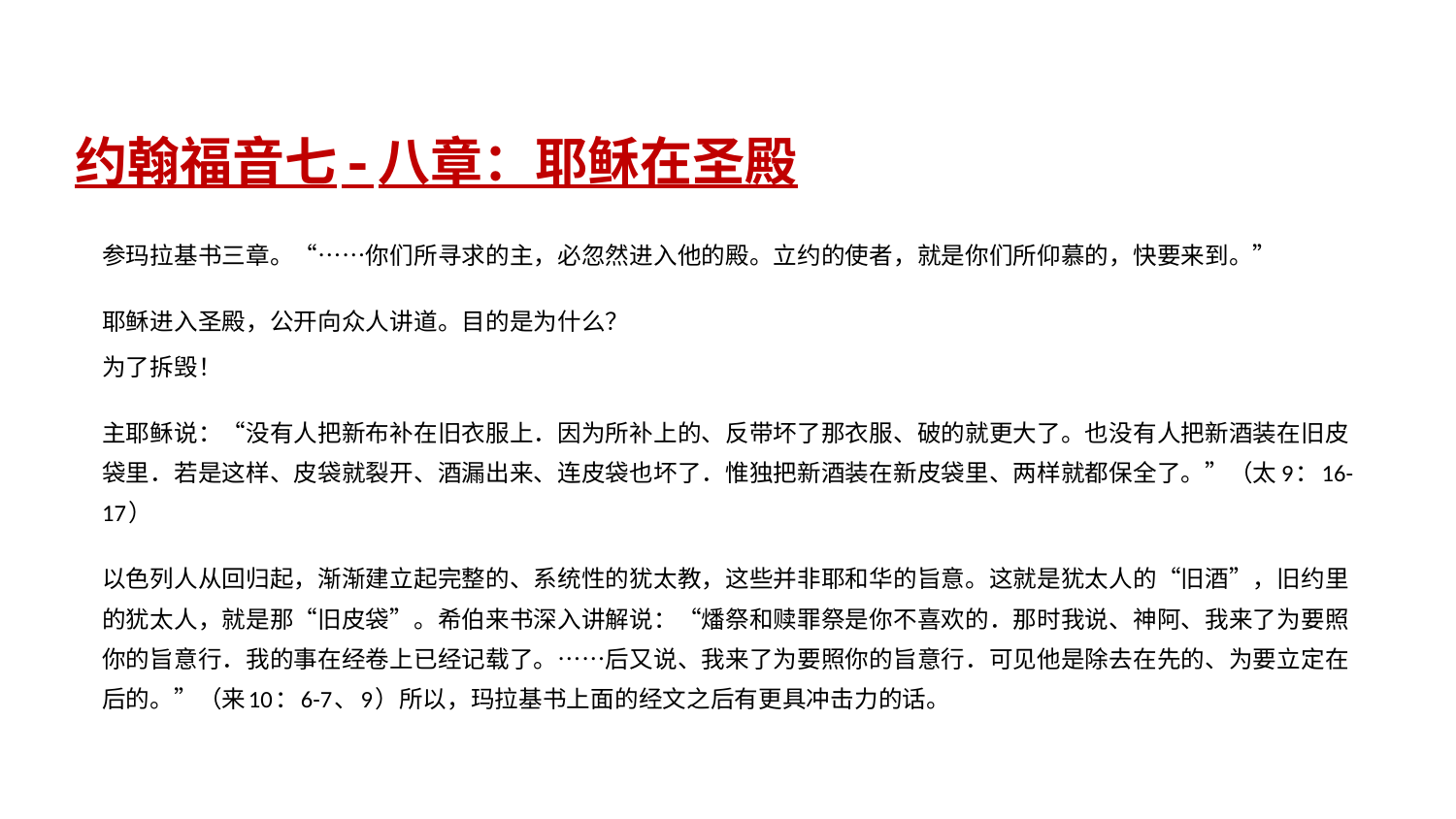

约翰福音七-八章：耶稣在圣殿

参玛拉基书三章。“……你们所寻求的主，必忽然进入他的殿。立约的使者，就是你们所仰慕的，快要来到。”

耶稣进入圣殿，公开向众人讲道。目的是为什么？
为了拆毁！

主耶稣说：“没有人把新布补在旧衣服上．因为所补上的、反带坏了那衣服、破的就更大了。也没有人把新酒装在旧皮袋里．若是这样、皮袋就裂开、酒漏出来、连皮袋也坏了．惟独把新酒装在新皮袋里、两样就都保全了。”（太9：16-17）

以色列人从回归起，渐渐建立起完整的、系统性的犹太教，这些并非耶和华的旨意。这就是犹太人的“旧酒”，旧约里的犹太人，就是那“旧皮袋”。希伯来书深入讲解说：“燔祭和赎罪祭是你不喜欢的．那时我说、神阿、我来了为要照你的旨意行．我的事在经卷上已经记载了。……后又说、我来了为要照你的旨意行．可见他是除去在先的、为要立定在后的。”（来10：6-7、9）所以，玛拉基书上面的经文之后有更具冲击力的话。